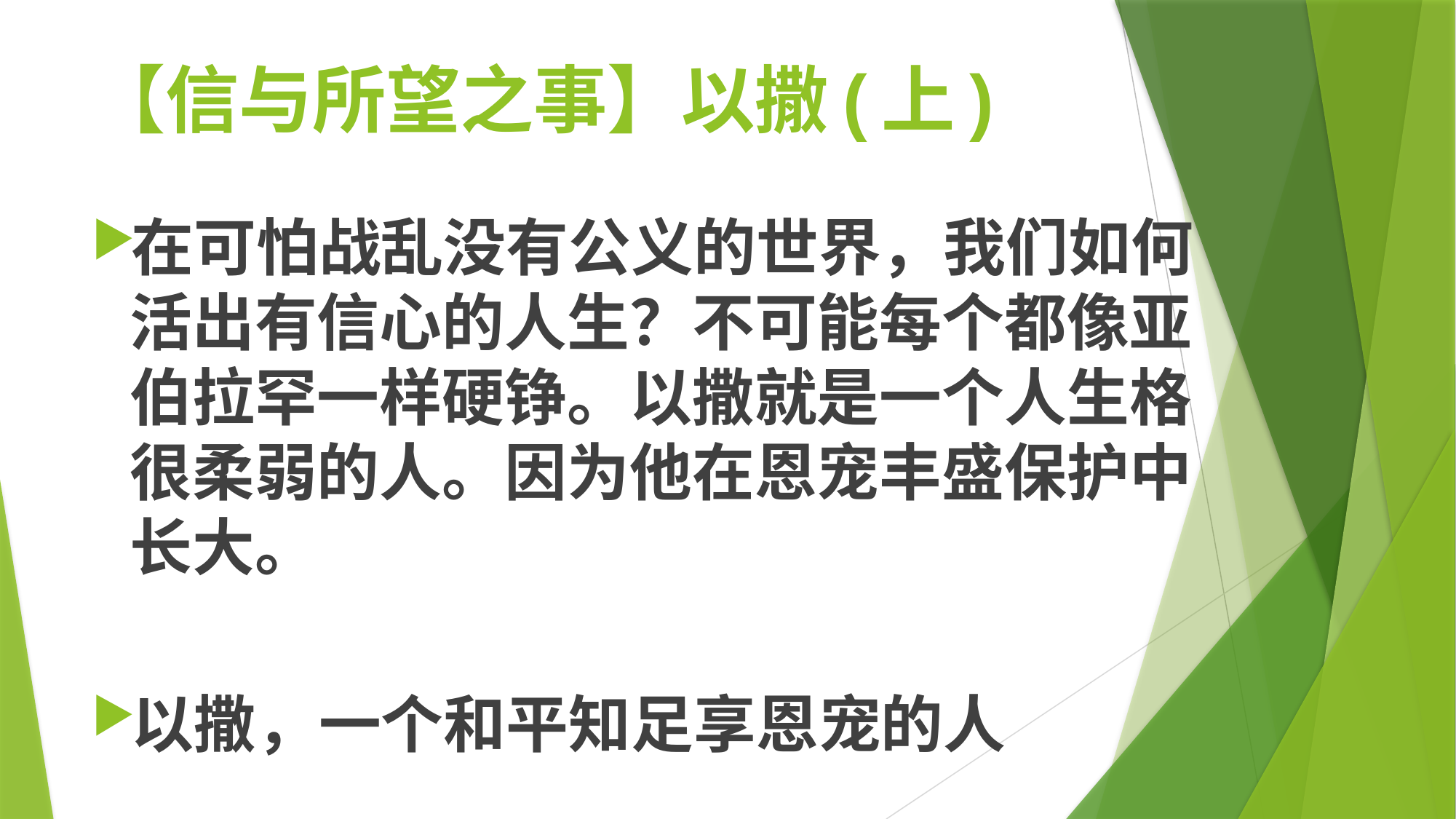

# 【信与所望之事】以撒(上)
在可怕战乱没有公义的世界，我们如何活出有信心的人生？不可能每个都像亚伯拉罕一样硬铮。以撒就是一个人生格很柔弱的人。因为他在恩宠丰盛保护中长大。

以撒，一个和平知足享恩宠的人